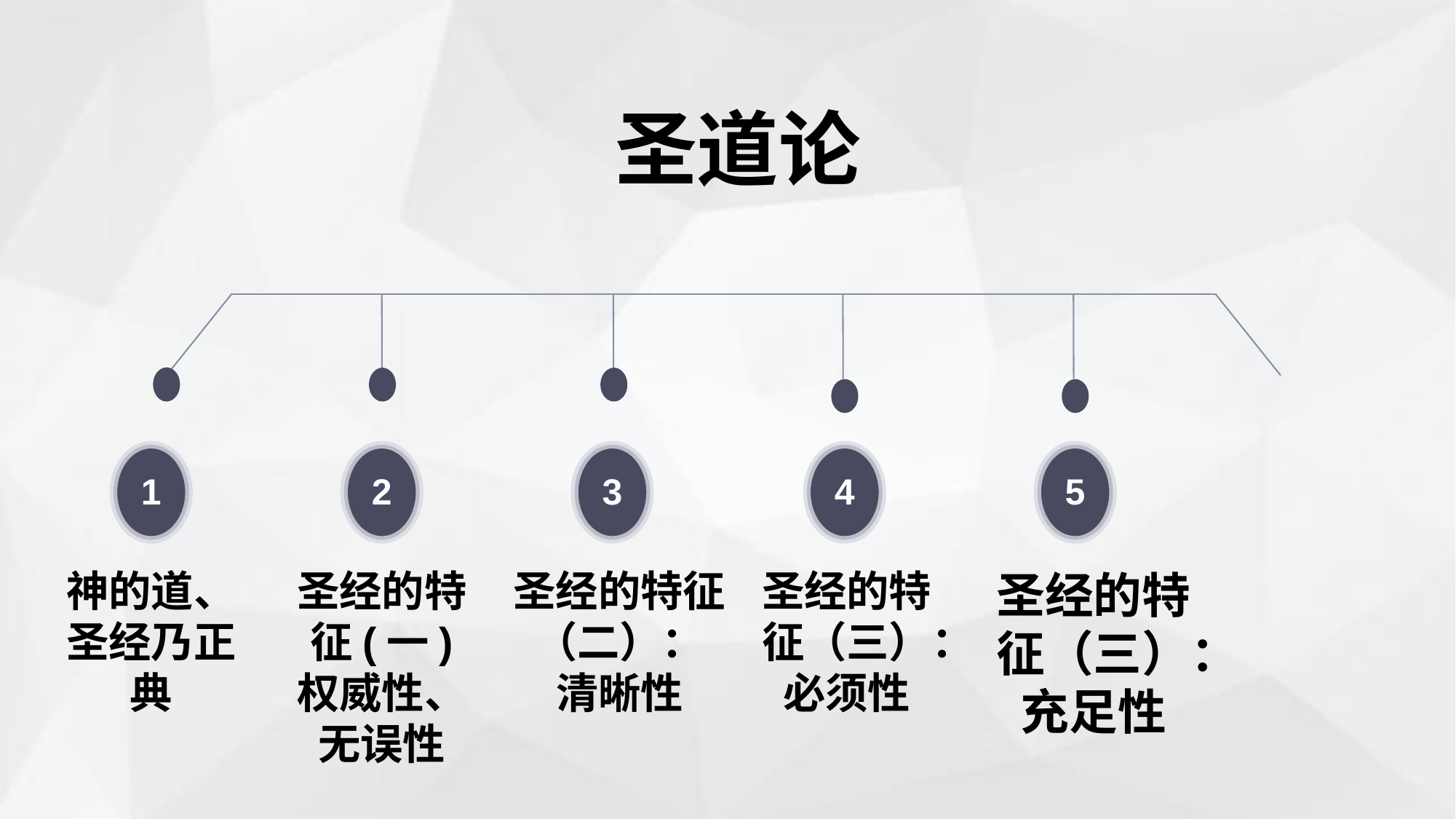

圣道论

2
圣经的特征(一) 权威性、无误性

3
圣经的特征（二）：
清晰性

4
圣经的特征（三）：必须性

5
圣经的特征（三）：充足性

1
神的道、圣经乃正典

29